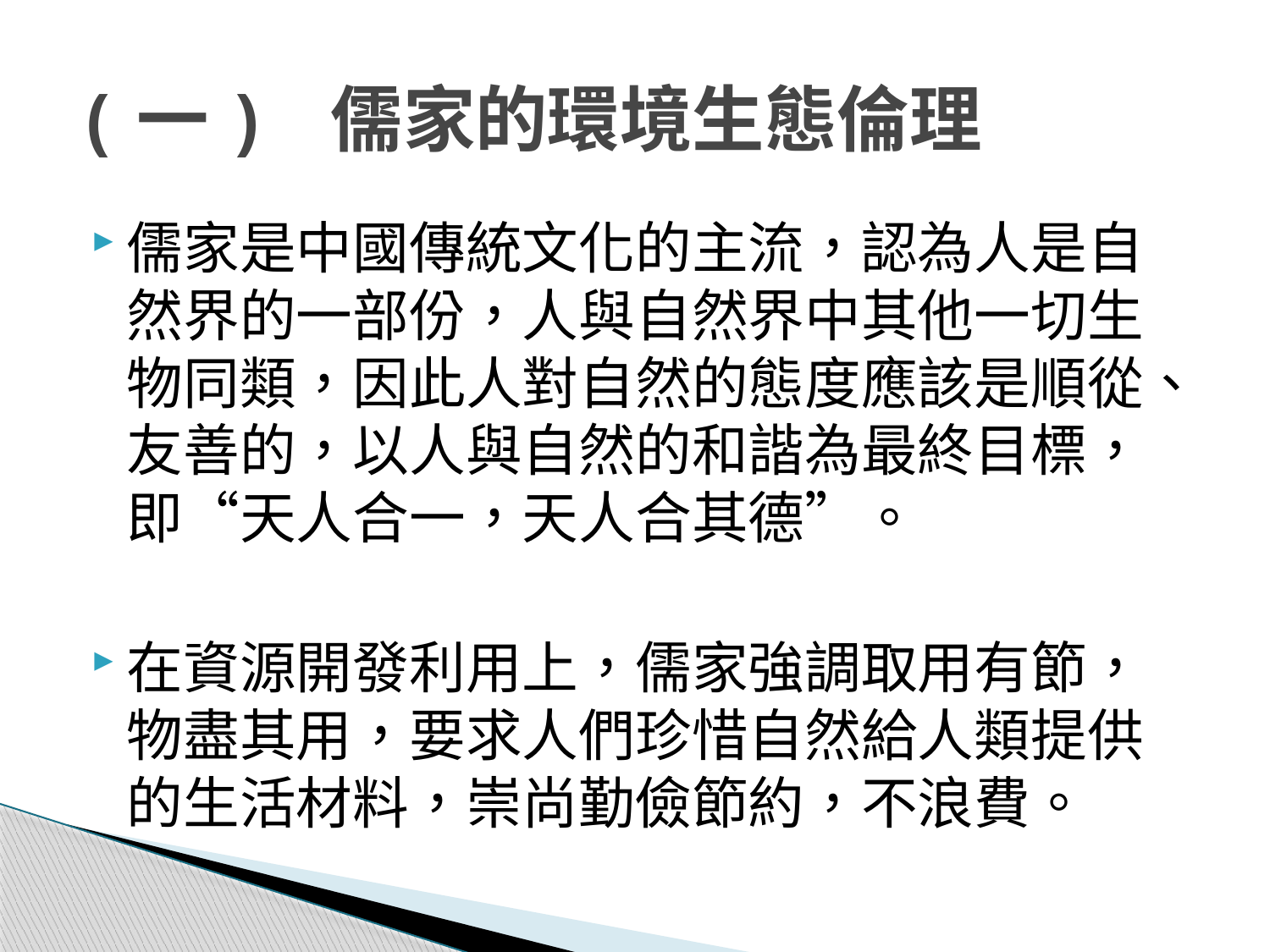

# (一) 儒家的環境生態倫理
儒家是中國傳統文化的主流，認為人是自然界的一部份，人與自然界中其他一切生物同類，因此人對自然的態度應該是順從、友善的，以人與自然的和諧為最終目標，即“天人合一，天人合其德”。

在資源開發利用上，儒家強調取用有節，物盡其用，要求人們珍惜自然給人類提供的生活材料，崇尚勤儉節約，不浪費。